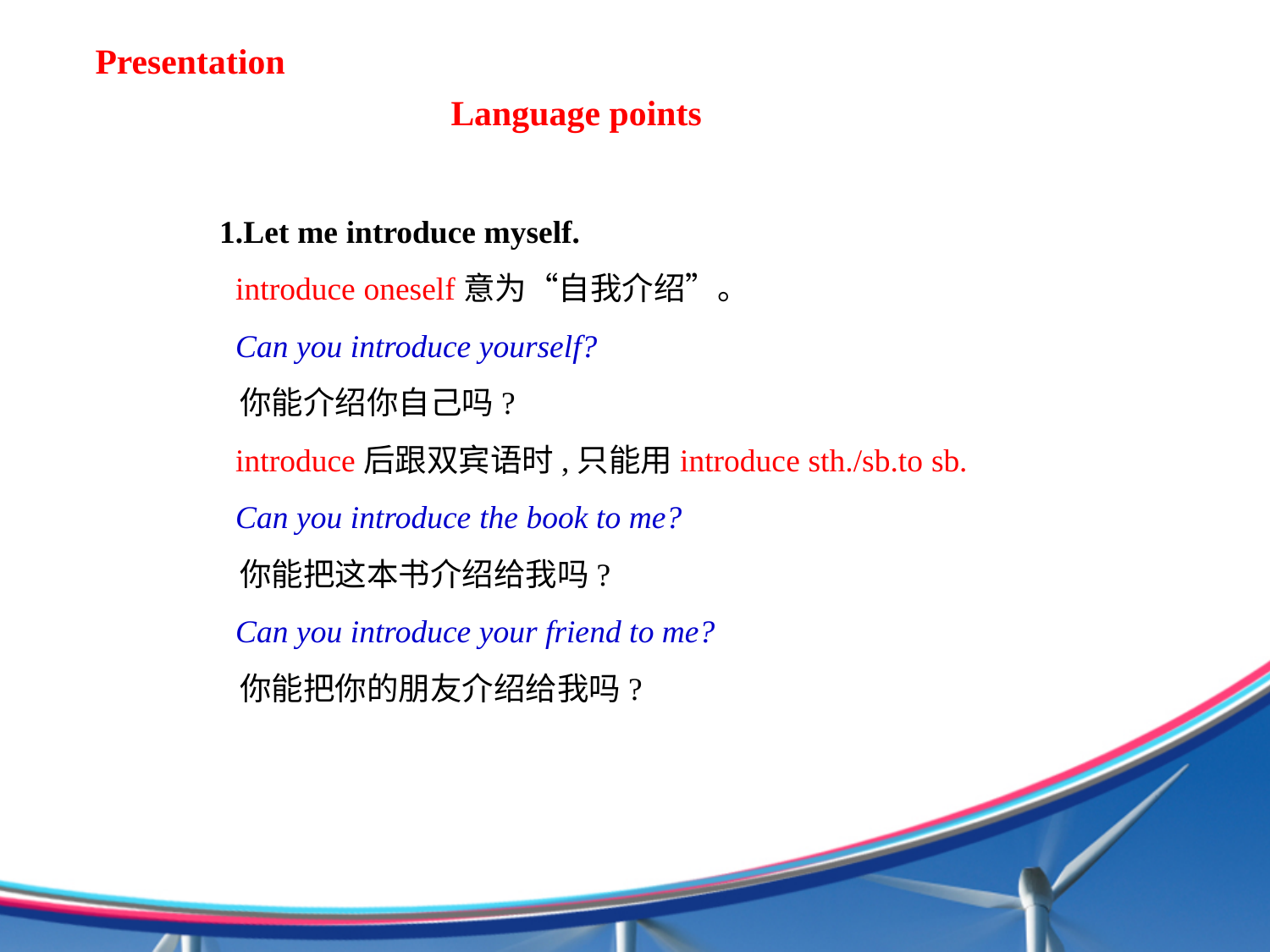

Presentation
Language points
  1.Let me introduce myself.
    introduce oneself意为“自我介绍”。
    Can you introduce yourself?
    你能介绍你自己吗?
    introduce后跟双宾语时,只能用introduce sth./sb.to sb.
    Can you introduce the book to me?
    你能把这本书介绍给我吗?
    Can you introduce your friend to me?
    你能把你的朋友介绍给我吗?